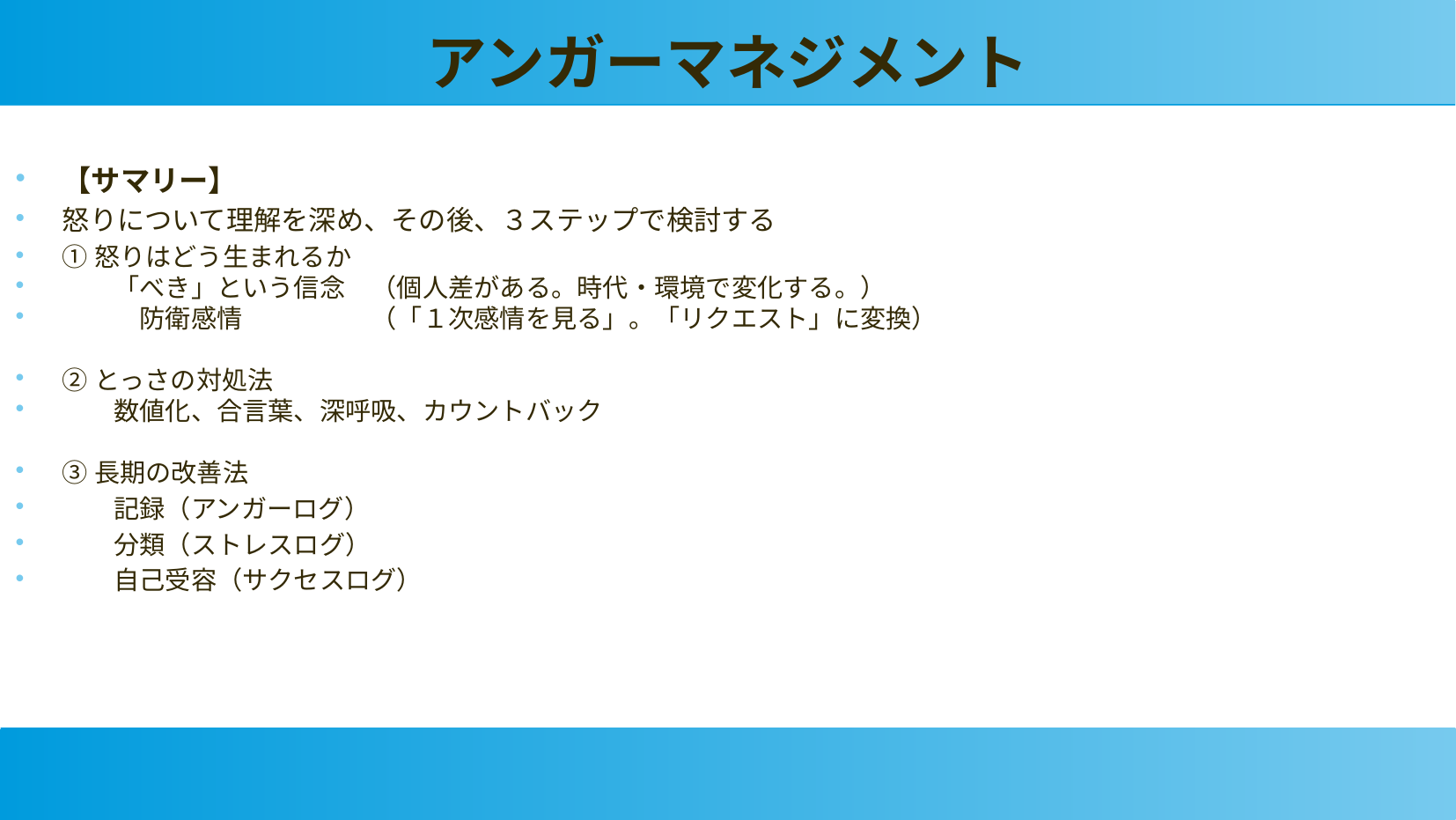

アンガーマネジメント

【サマリー】
怒りについて理解を深め、その後、３ステップで検討する
①怒りはどう生まれるか
　　「べき」という信念　（個人差がある。時代・環境で変化する。）
　　　防衛感情　　　　　（「１次感情を見る」。「リクエスト」に変換）

②とっさの対処法
　　数値化、合言葉、深呼吸、カウントバック

③長期の改善法
　　記録（アンガーログ）
　　分類（ストレスログ）
　　自己受容（サクセスログ）